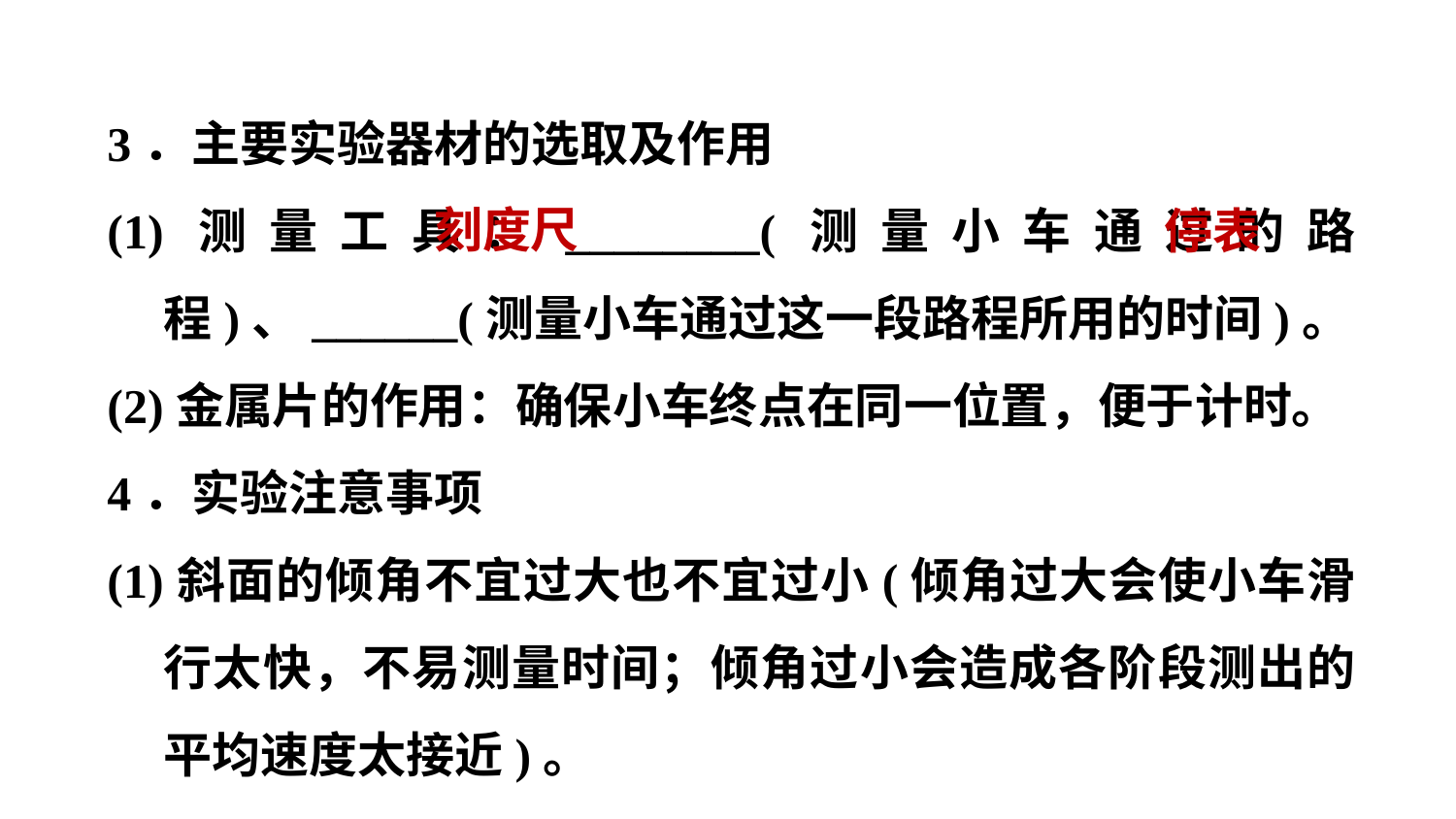

3．主要实验器材的选取及作用
(1)测量工具：________(测量小车通过的路程)、______(测量小车通过这一段路程所用的时间)。
(2)金属片的作用：确保小车终点在同一位置，便于计时。
4．实验注意事项
(1)斜面的倾角不宜过大也不宜过小(倾角过大会使小车滑行太快，不易测量时间；倾角过小会造成各阶段测出的平均速度太接近)。
刻度尺
停表